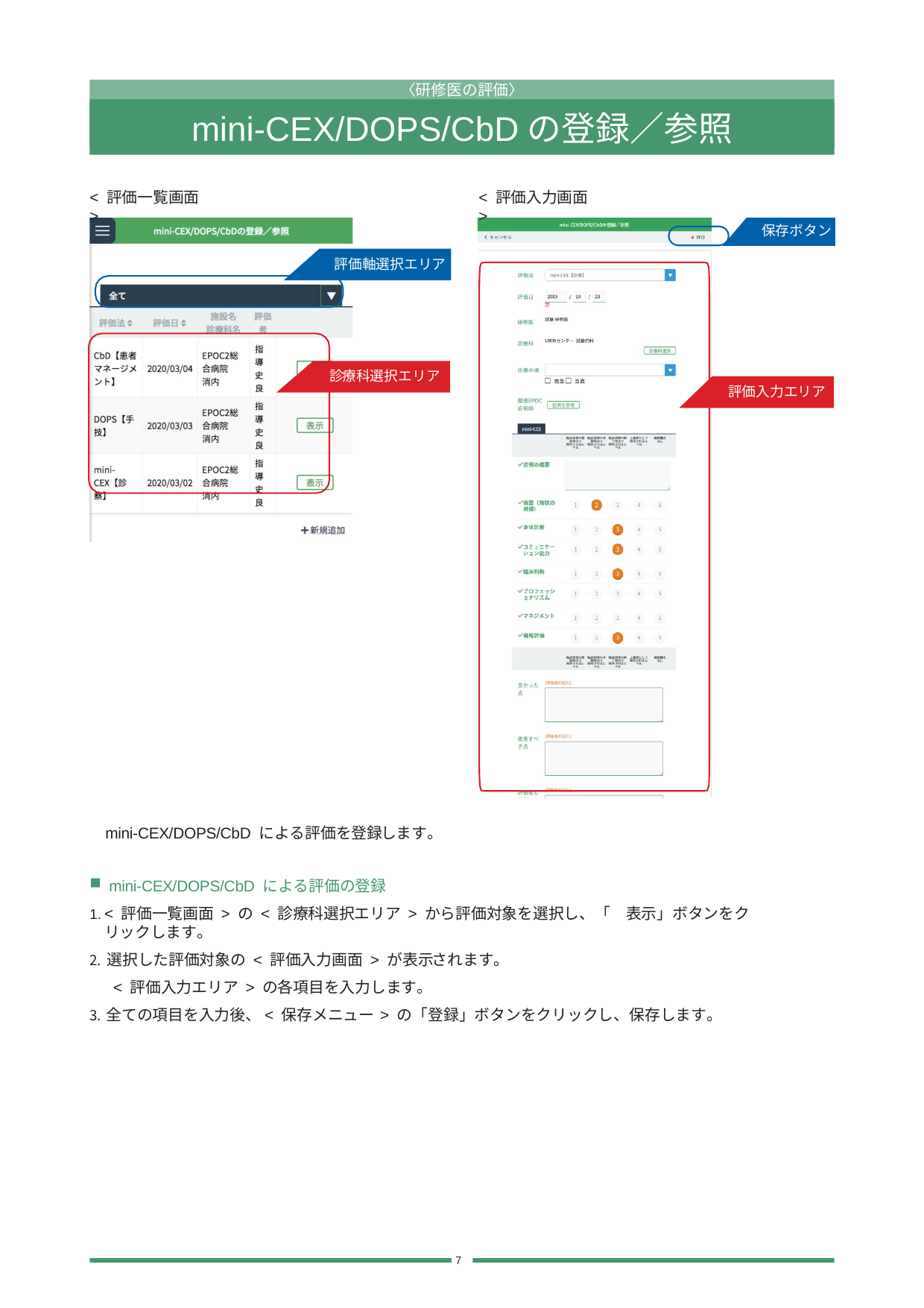

〈研修医の評価〉
mini-CEX/DOPS/CbDの登録／参照
< 評価一覧画面 >
< 評価入力画面 >
保存ボタン

評価軸選択エリア

診
療科選択エリア

評価入力エリア
mini-CEX/DOPS/CbD による評価を登録します。

mini-CEX/DOPS/CbD による評価の登録
< 評価一覧画面 > の< 診療科選択エリア > から評価対象を選択し、「　表示」ボタンをクリックします 。
選択した評価対象の < 評価入力画面> が表示されます。
< 評価入力エリア > の各項目を入力します。
全ての項目を入力後、< 保存メニュー> の「登録」ボタンをクリックし、保存します。
7